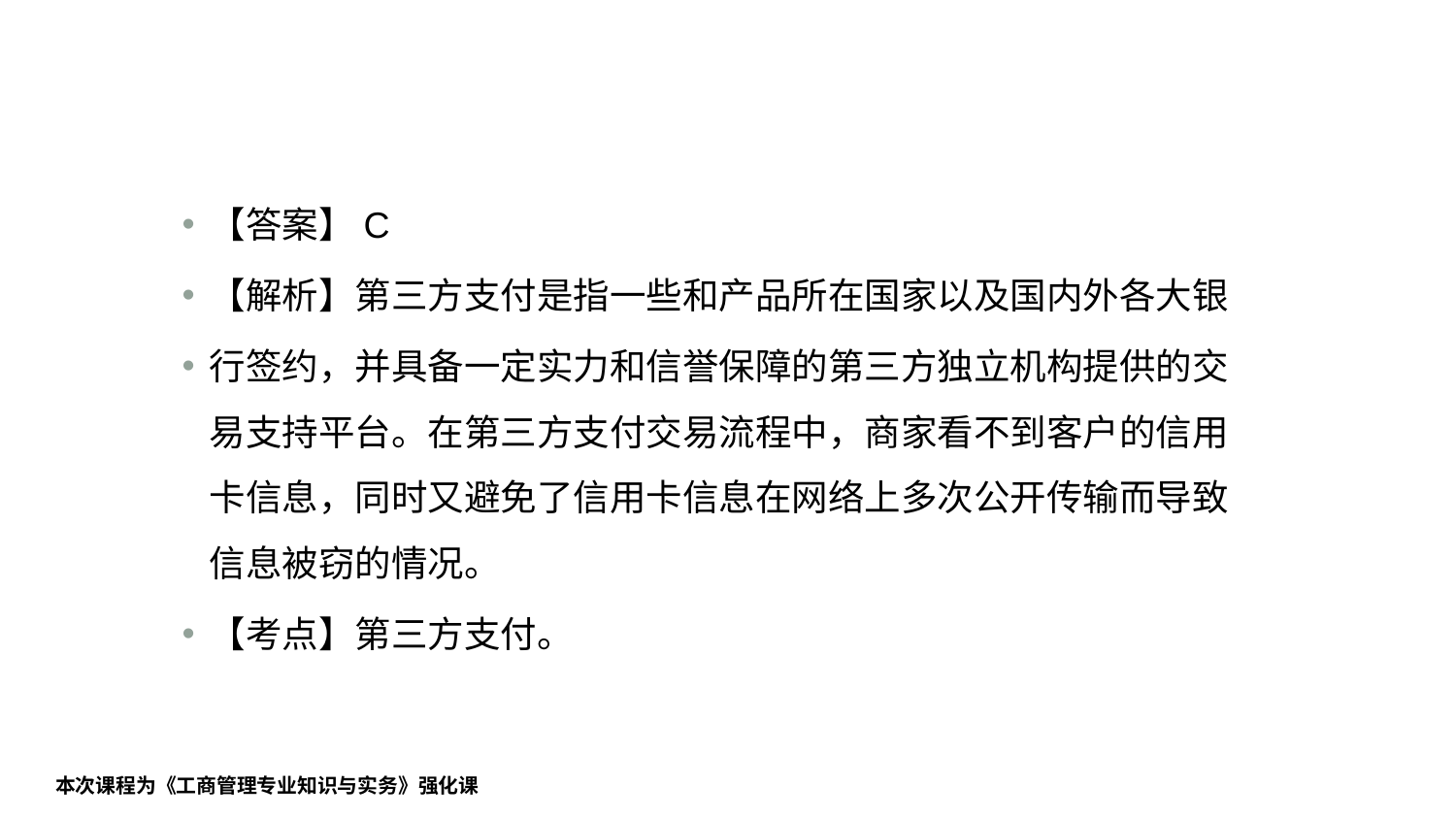

#
【答案】C
【解析】第三方支付是指一些和产品所在国家以及国内外各大银
行签约，并具备一定实力和信誉保障的第三方独立机构提供的交易支持平台。在第三方支付交易流程中，商家看不到客户的信用卡信息，同时又避免了信用卡信息在网络上多次公开传输而导致信息被窃的情况。
【考点】第三方支付。